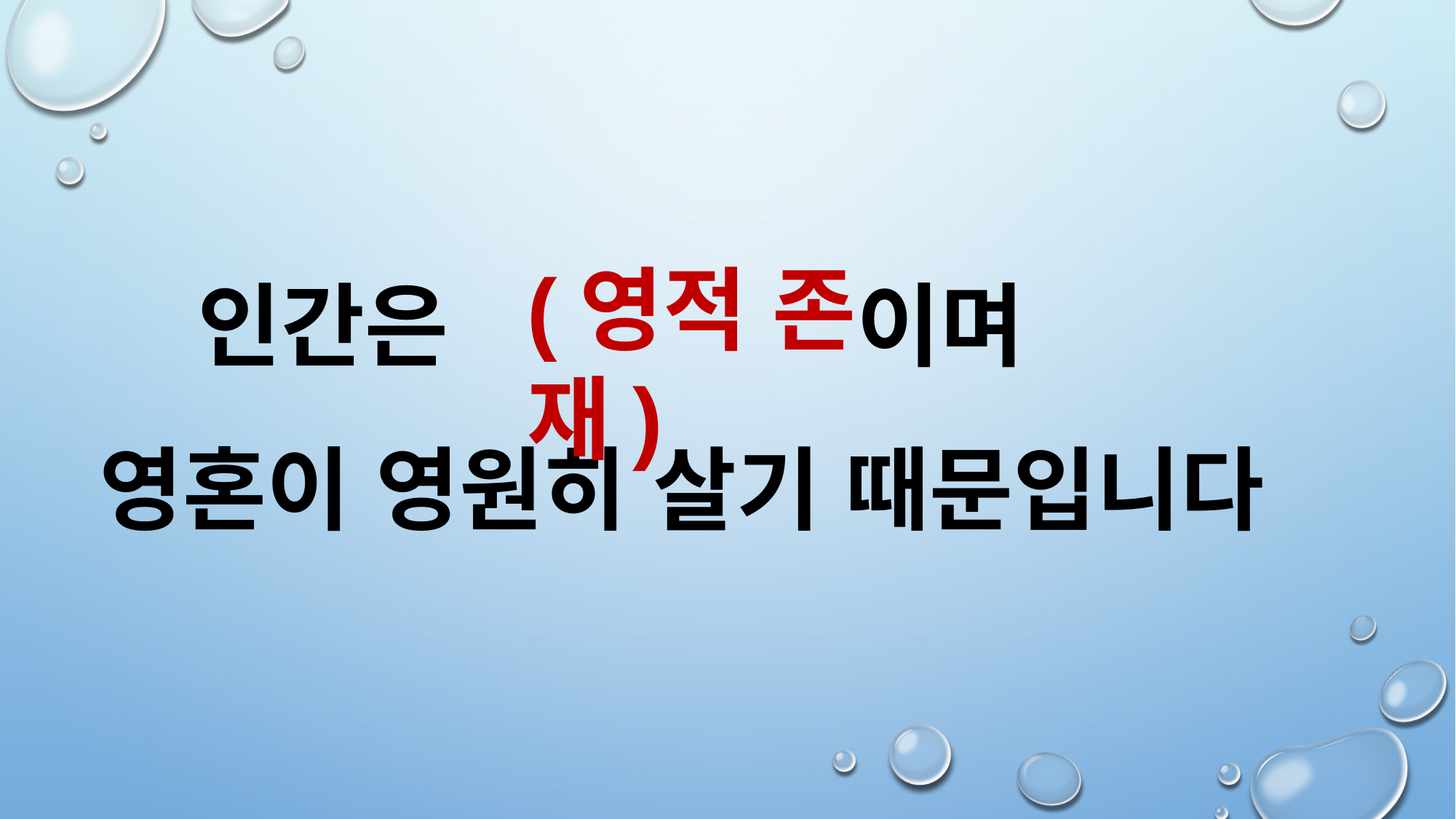

인간은                이며
영혼이 영원히 살기 때문입니다
(영적 존재)